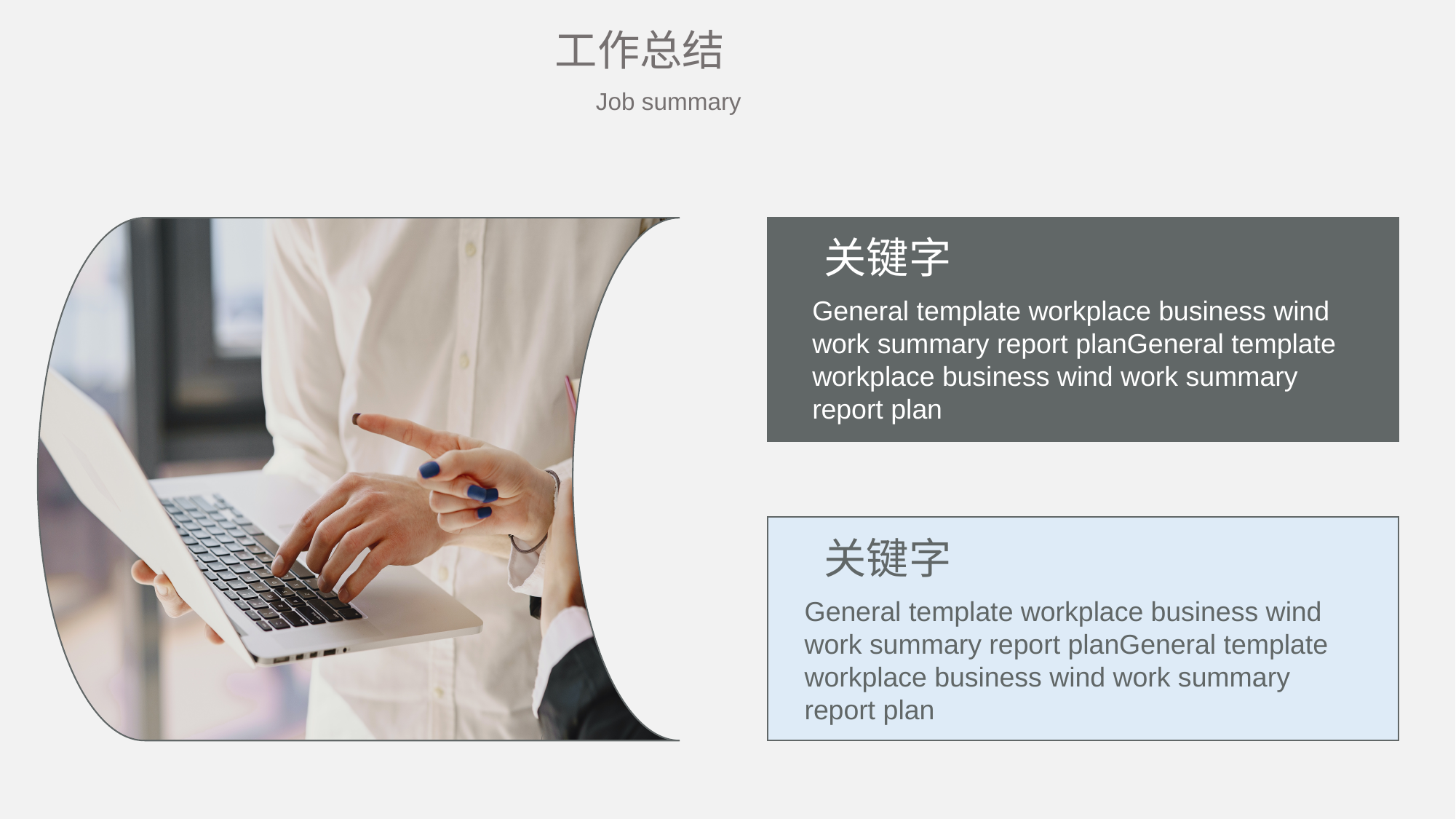

工作总结
Job summary

关键字
General template workplace business wind work summary report planGeneral template workplace business wind work summary report plan

关键字
General template workplace business wind work summary report planGeneral template workplace business wind work summary report plan